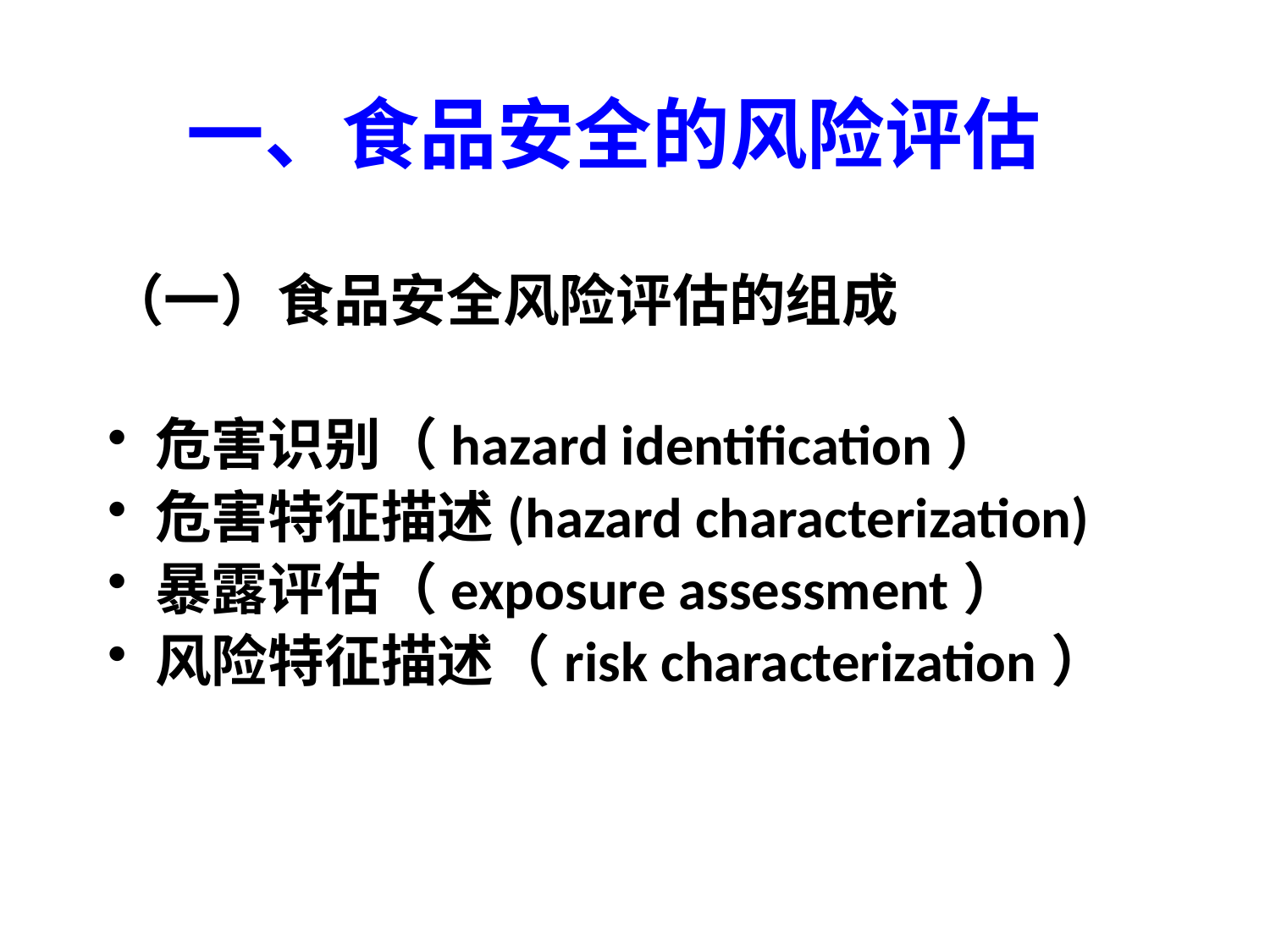

一、食品安全的风险评估
（一）食品安全风险评估的组成

危害识别（hazard identification）
危害特征描述(hazard characterization)
暴露评估（exposure assessment）
风险特征描述（risk characterization）